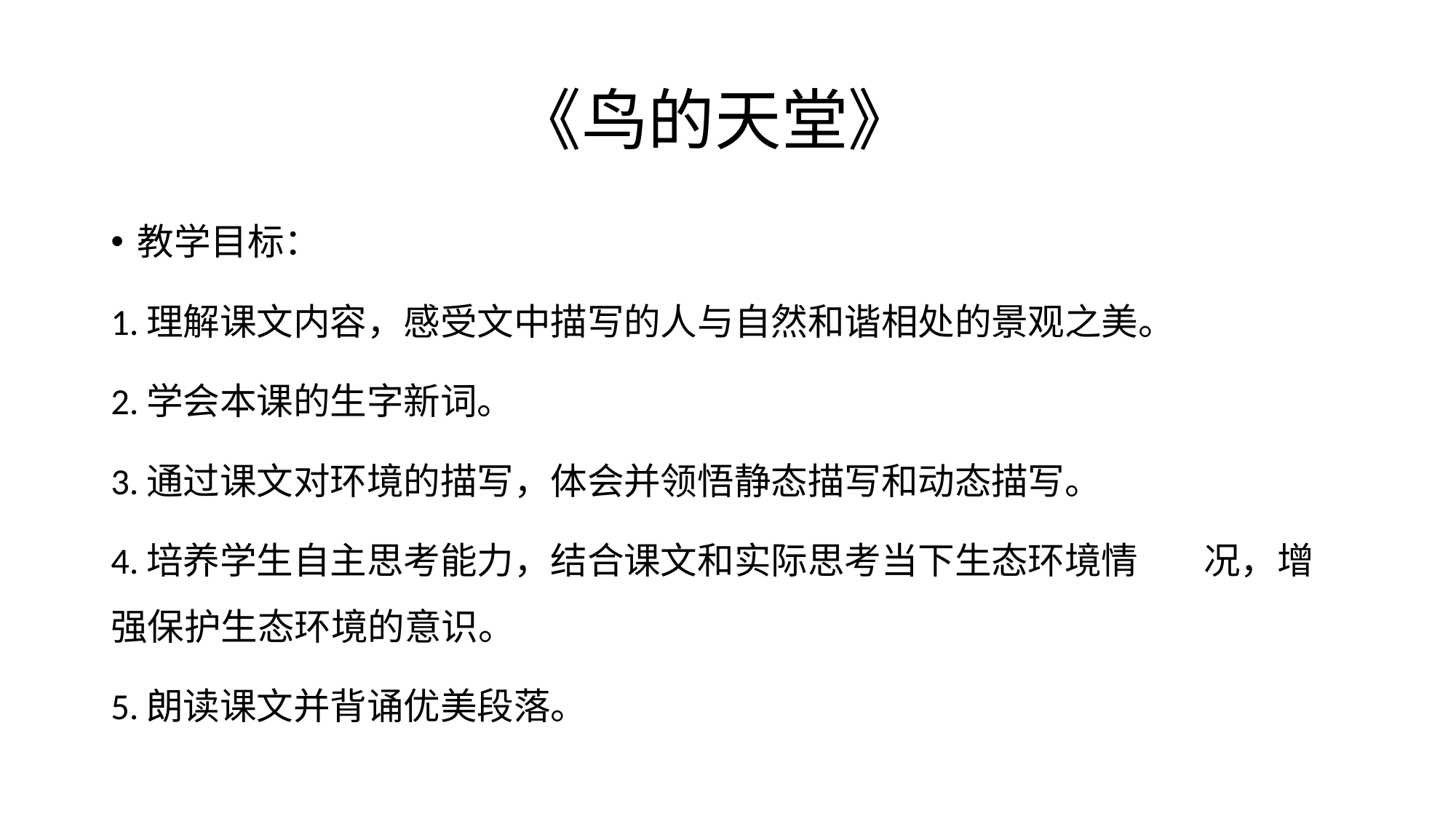

# 《鸟的天堂》
教学目标：
1.理解课文内容，感受文中描写的人与自然和谐相处的景观之美。
2.学会本课的生字新词。
3.通过课文对环境的描写，体会并领悟静态描写和动态描写。
4.培养学生自主思考能力，结合课文和实际思考当下生态环境情        况，增强保护生态环境的意识。
5.朗读课文并背诵优美段落。